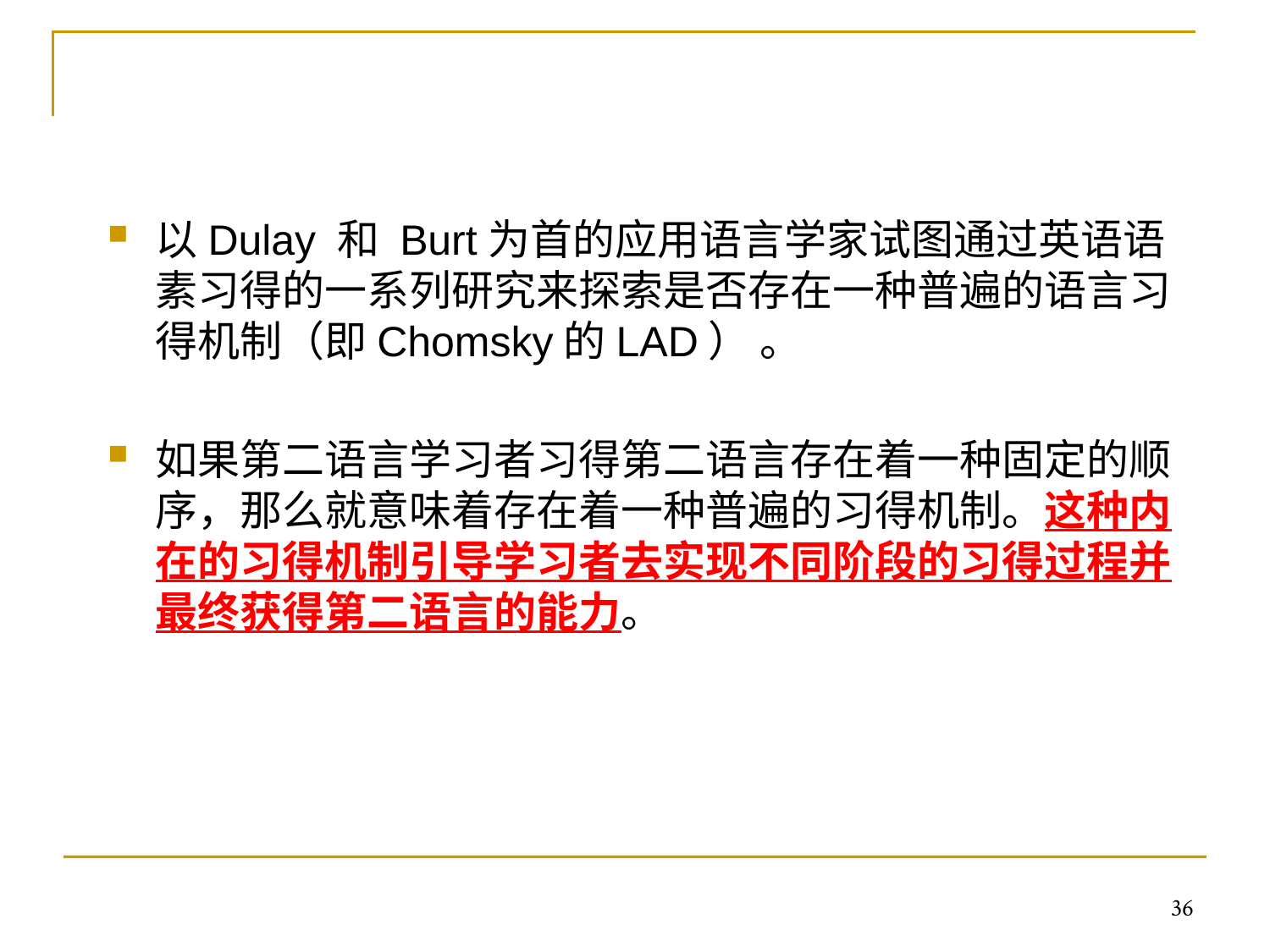

以Dulay 和 Burt为首的应用语言学家试图通过英语语素习得的一系列研究来探索是否存在一种普遍的语言习得机制（即Chomsky的LAD） 。

如果第二语言学习者习得第二语言存在着一种固定的顺序，那么就意味着存在着一种普遍的习得机制。这种内在的习得机制引导学习者去实现不同阶段的习得过程并最终获得第二语言的能力。
36